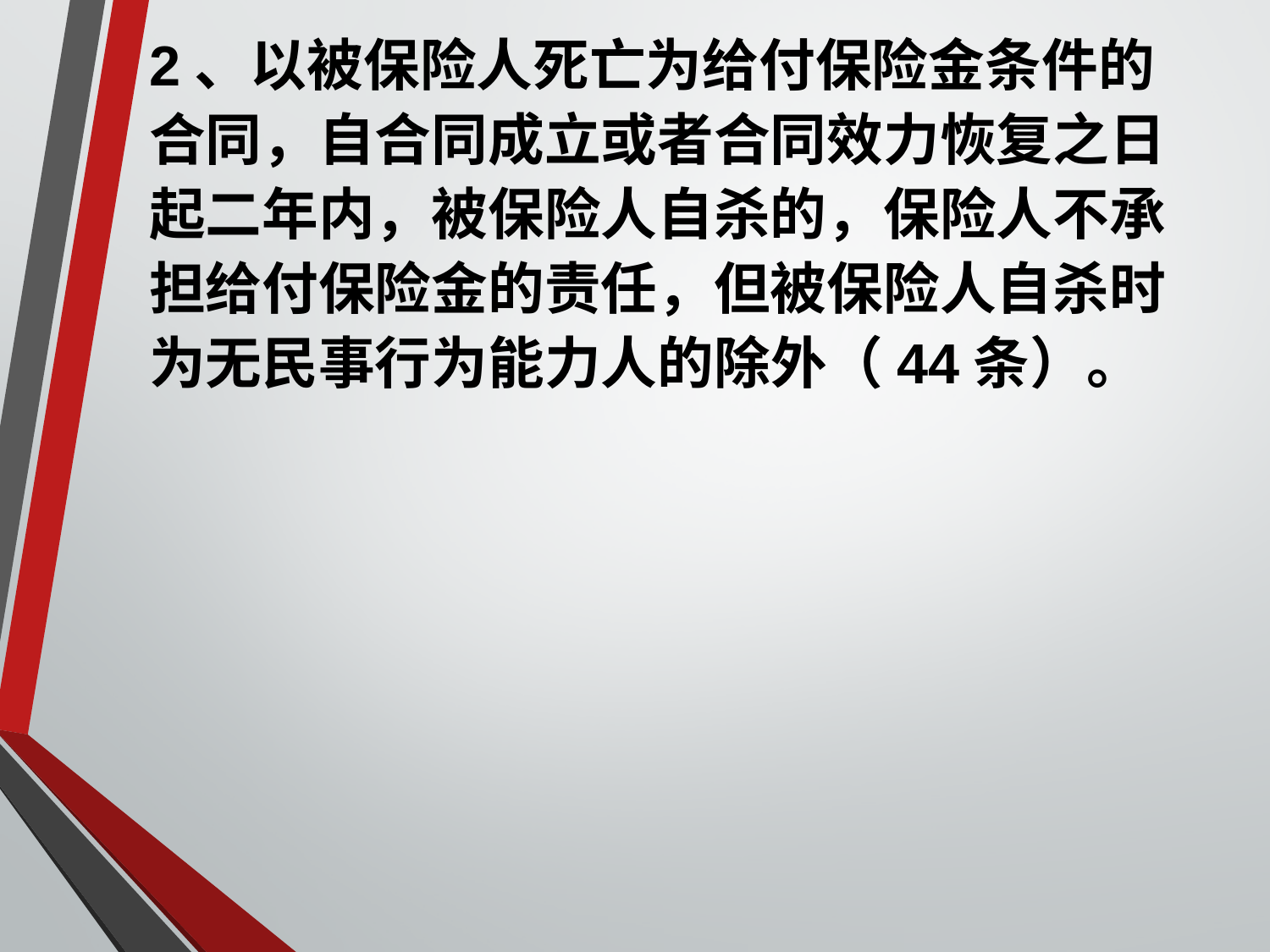

2、以被保险人死亡为给付保险金条件的合同，自合同成立或者合同效力恢复之日起二年内，被保险人自杀的，保险人不承担给付保险金的责任，但被保险人自杀时为无民事行为能力人的除外（44条）。